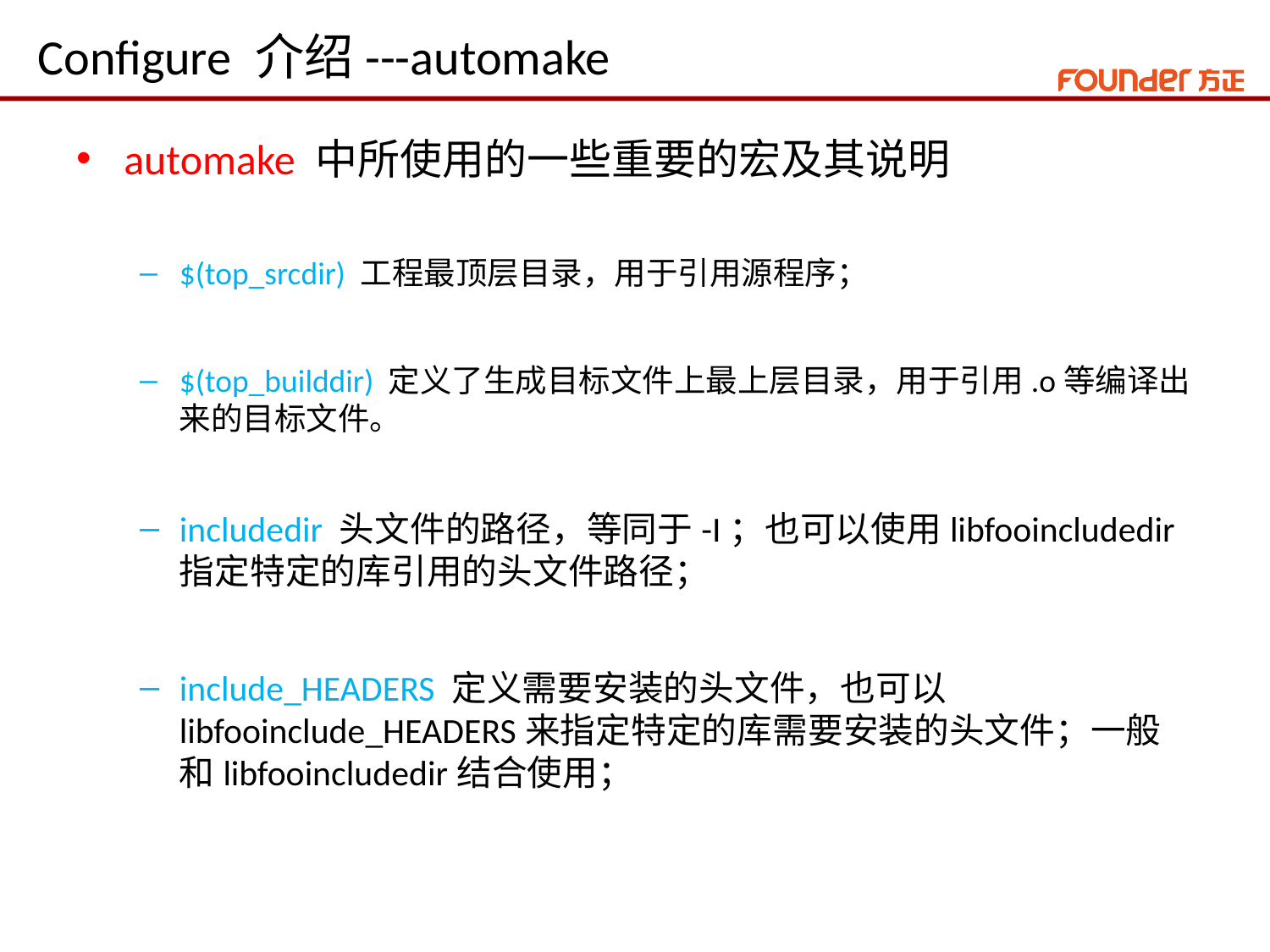

# Configure 介绍---automake

automake 中所使用的一些重要的宏及其说明

$(top_srcdir) 工程最顶层目录，用于引用源程序；

$(top_builddir) 定义了生成目标文件上最上层目录，用于引用.o等编译出来的目标文件。

includedir 头文件的路径，等同于-I；也可以使用libfooincludedir指定特定的库引用的头文件路径；

include_HEADERS 定义需要安装的头文件，也可以libfooinclude_HEADERS来指定特定的库需要安装的头文件；一般和libfooincludedir结合使用；